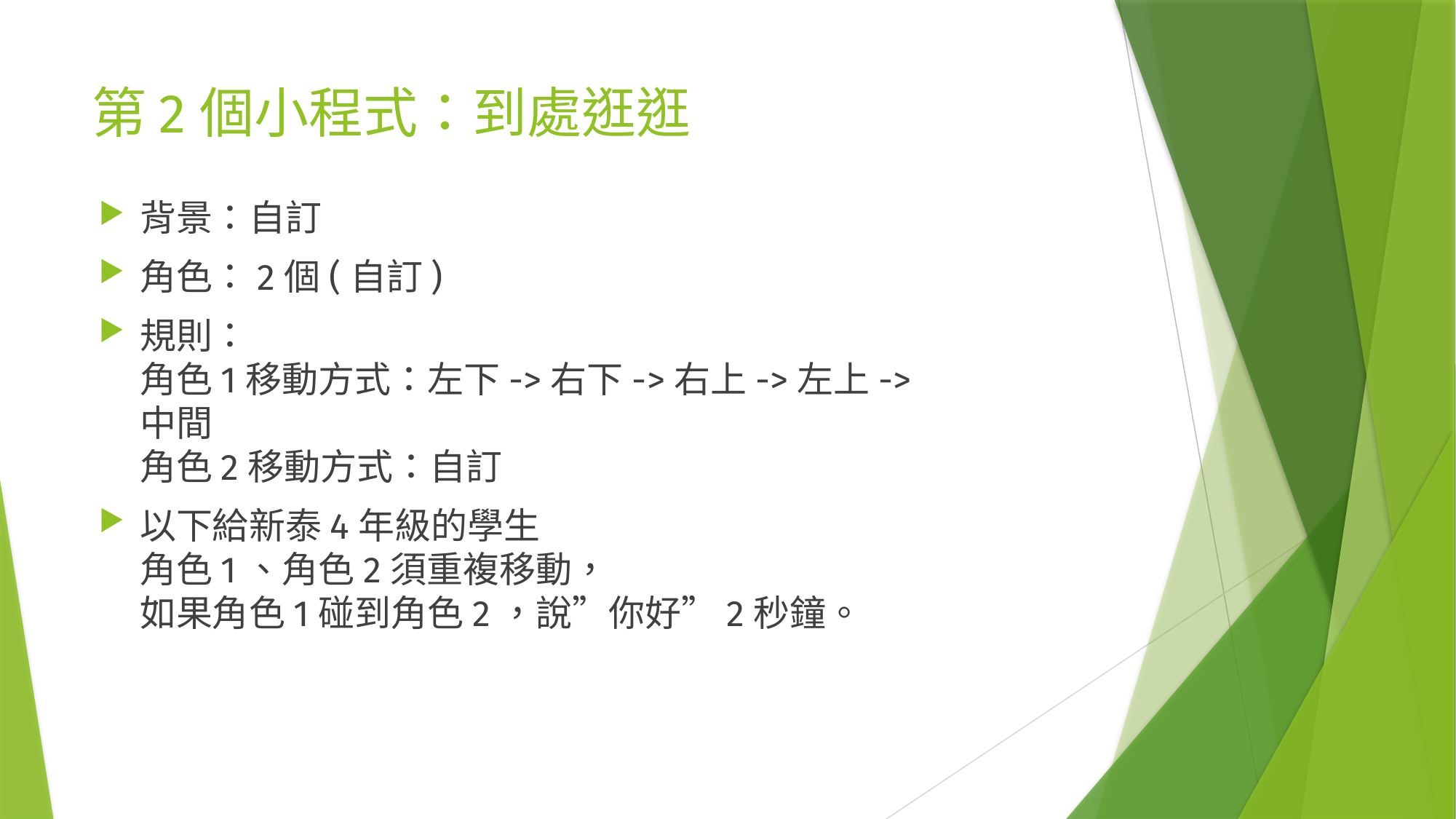

# 第2個小程式：到處逛逛
背景：自訂
角色：2個(自訂)
規則：
角色1移動方式：左下->右下->右上->左上->中間
角色2移動方式：自訂
以下給新泰4年級的學生
角色1、角色2須重複移動，
如果角色1碰到角色2，說”你好”2秒鐘。